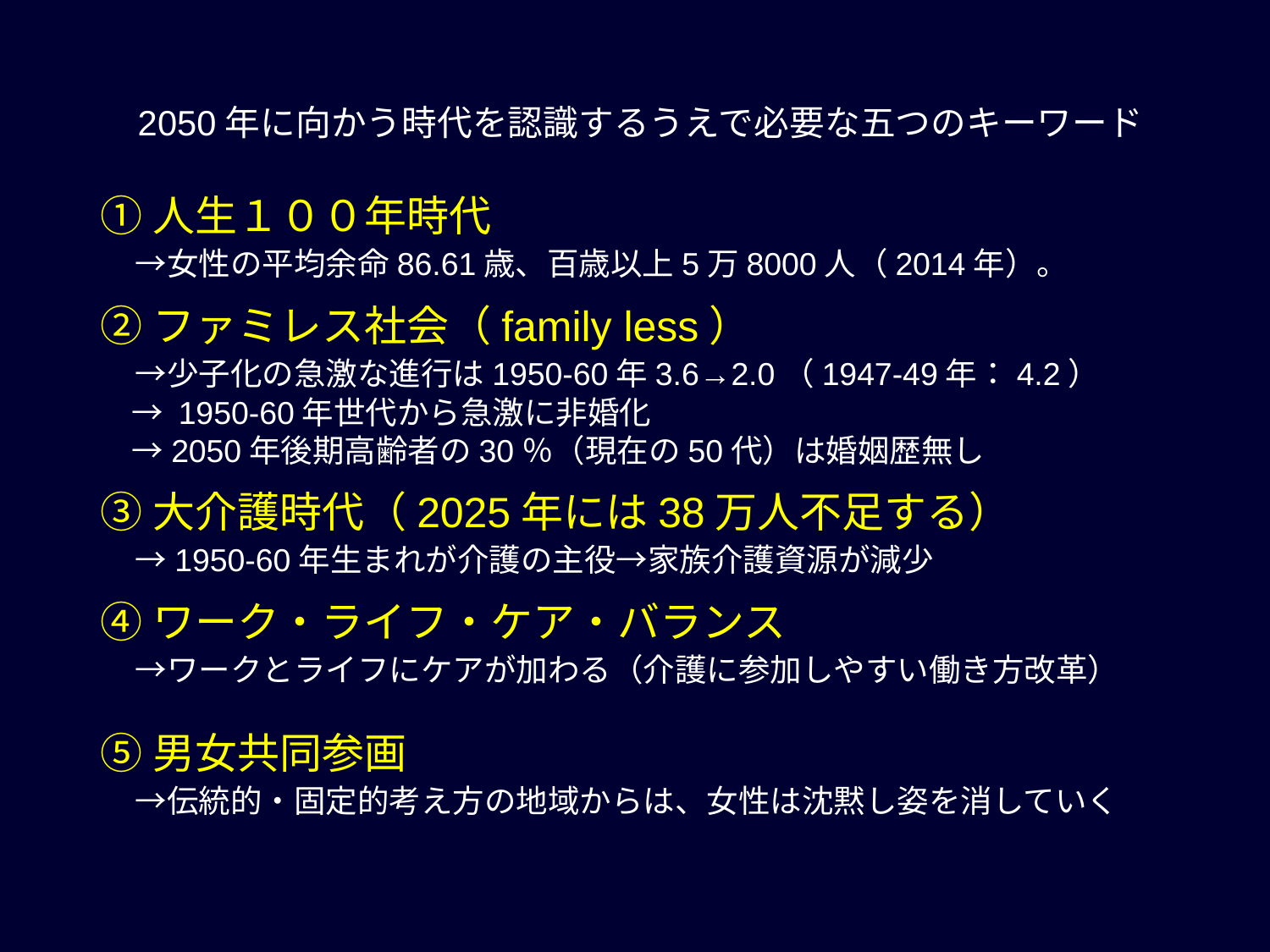

2050年に向かう時代を認識するうえで必要な五つのキーワード
①人生１００年時代
　→女性の平均余命86.61歳、百歳以上5万8000人（2014年）。

②ファミレス社会（family less）
　→少子化の急激な進行は1950-60年3.6→2.0（1947-49年：4.2）
　→ 1950-60年世代から急激に非婚化
　→2050年後期高齢者の30％（現在の50代）は婚姻歴無し

③大介護時代（2025年には38万人不足する）
　→1950-60年生まれが介護の主役→家族介護資源が減少

④ワーク・ライフ・ケア・バランス
　→ワークとライフにケアが加わる（介護に参加しやすい働き方改革）

⑤男女共同参画
　→伝統的・固定的考え方の地域からは、女性は沈黙し姿を消していく